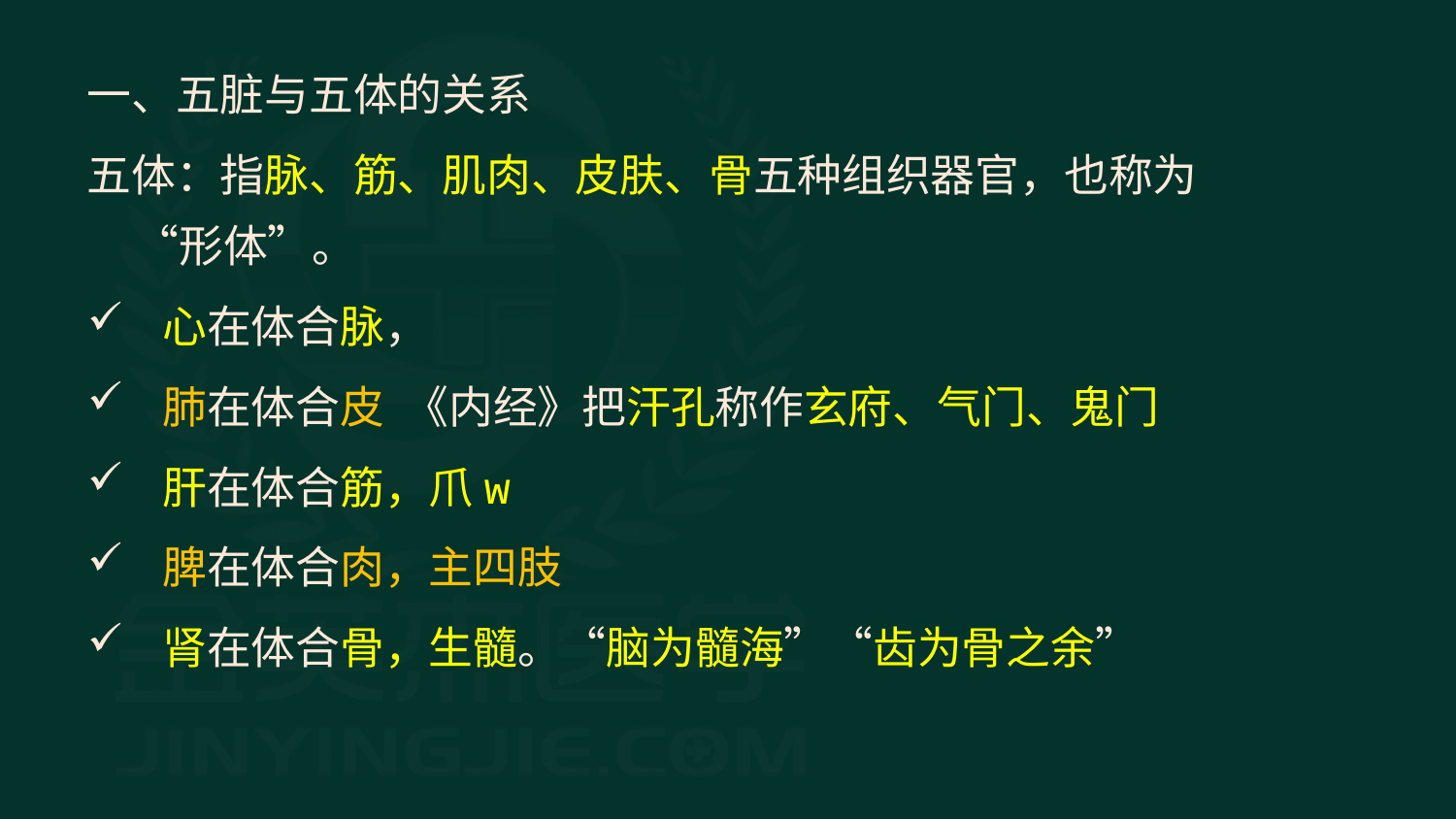

一、五脏与五体的关系
五体：指脉、筋、肌肉、皮肤、骨五种组织器官，也称为“形体”。
 心在体合脉，
 肺在体合皮  《内经》把汗孔称作玄府、气门、鬼门
 肝在体合筋，爪w
 脾在体合肉，主四肢
 肾在体合骨，生髓。“脑为髓海”“齿为骨之余”